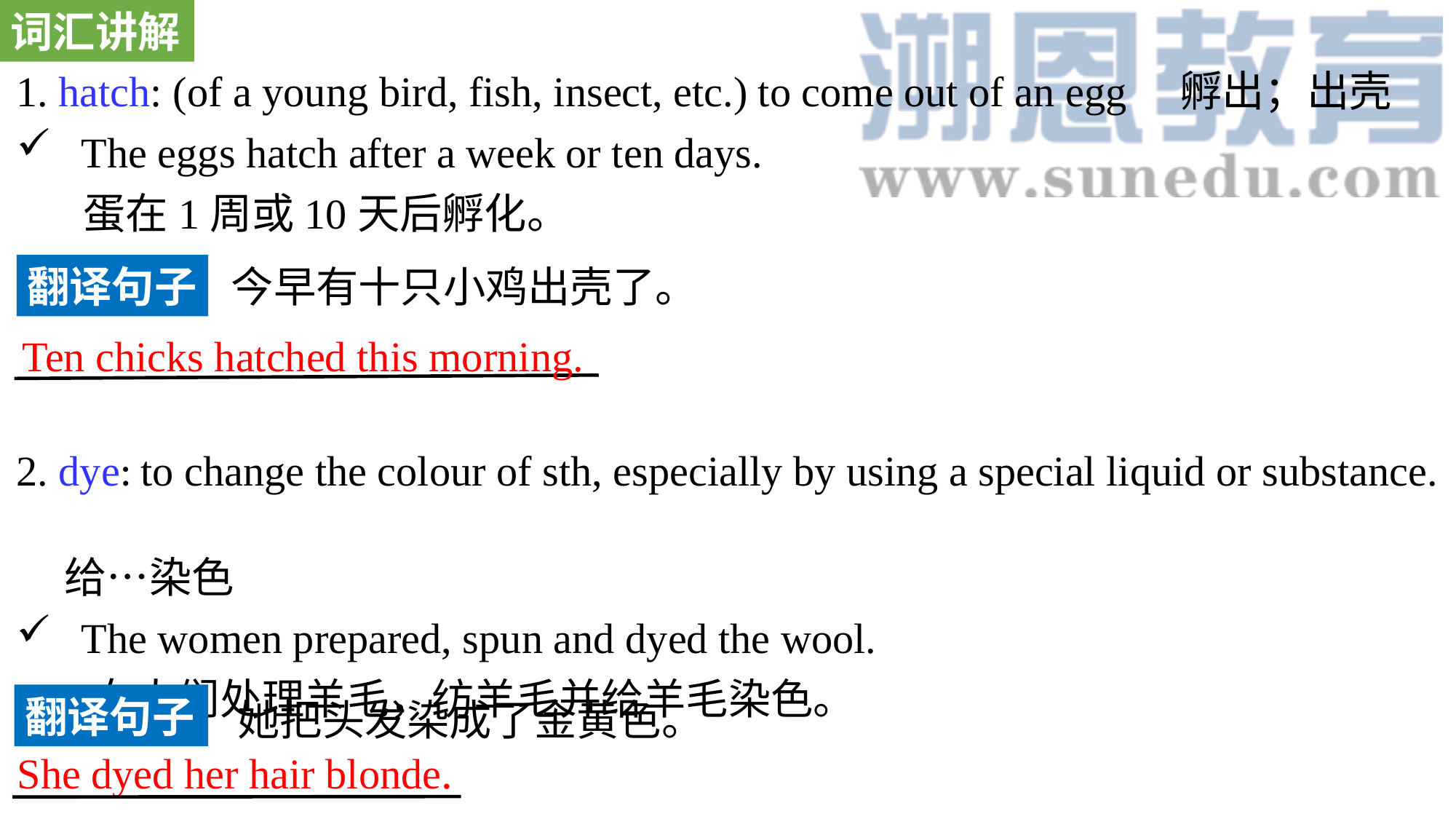

词汇讲解
1. hatch: (of a young bird, fish, insect, etc.) to come out of an egg    孵出；出壳
 The eggs hatch after a week or ten days.
      蛋在1周或10天后孵化。

2. dye: to change the colour of sth, especially by using a special liquid or substance.
    给…染色
 The women prepared, spun and dyed the wool.
       女人们处理羊毛，纺羊毛并给羊毛染色。
翻译句子
今早有十只小鸡出壳了。
Ten chicks hatched this morning.
翻译句子
她把头发染成了金黄色。
She dyed her hair blonde.